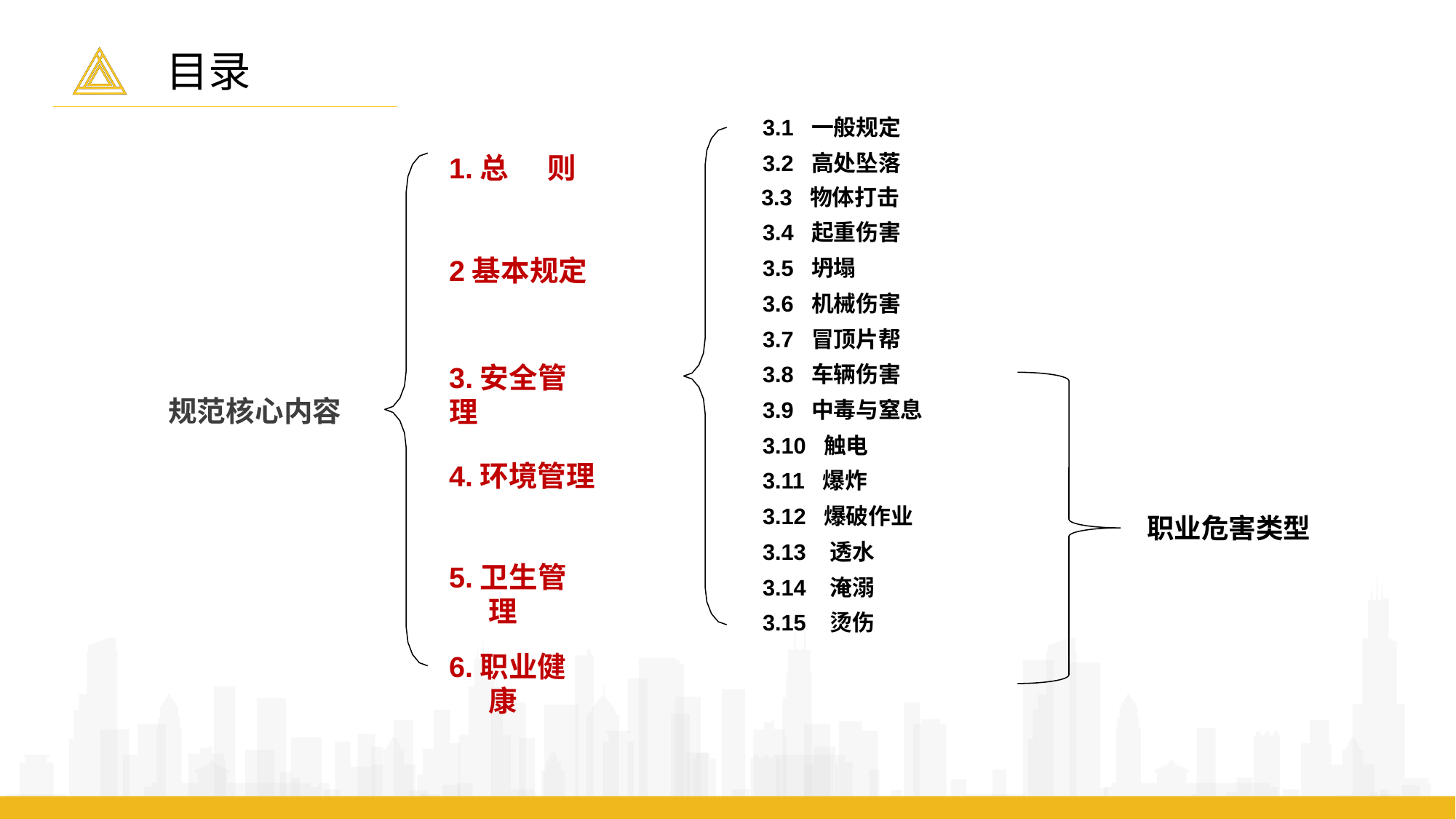

目录
3.1  一般规定
3.2  高处坠落
3.3  物体打击
3.4  起重伤害
3.5  坍塌
3.6  机械伤害
3.7  冒顶片帮
3.8  车辆伤害
3.9  中毒与窒息
3.10  触电
3.11  爆炸
3.12  爆破作业
3.13   透水
3.14   淹溺
3.15   烫伤

1.总      则

2基本规定
3.安全管理

规范核心内容
4.环境管理
职业危害类型
5.卫生管理
6.职业健康